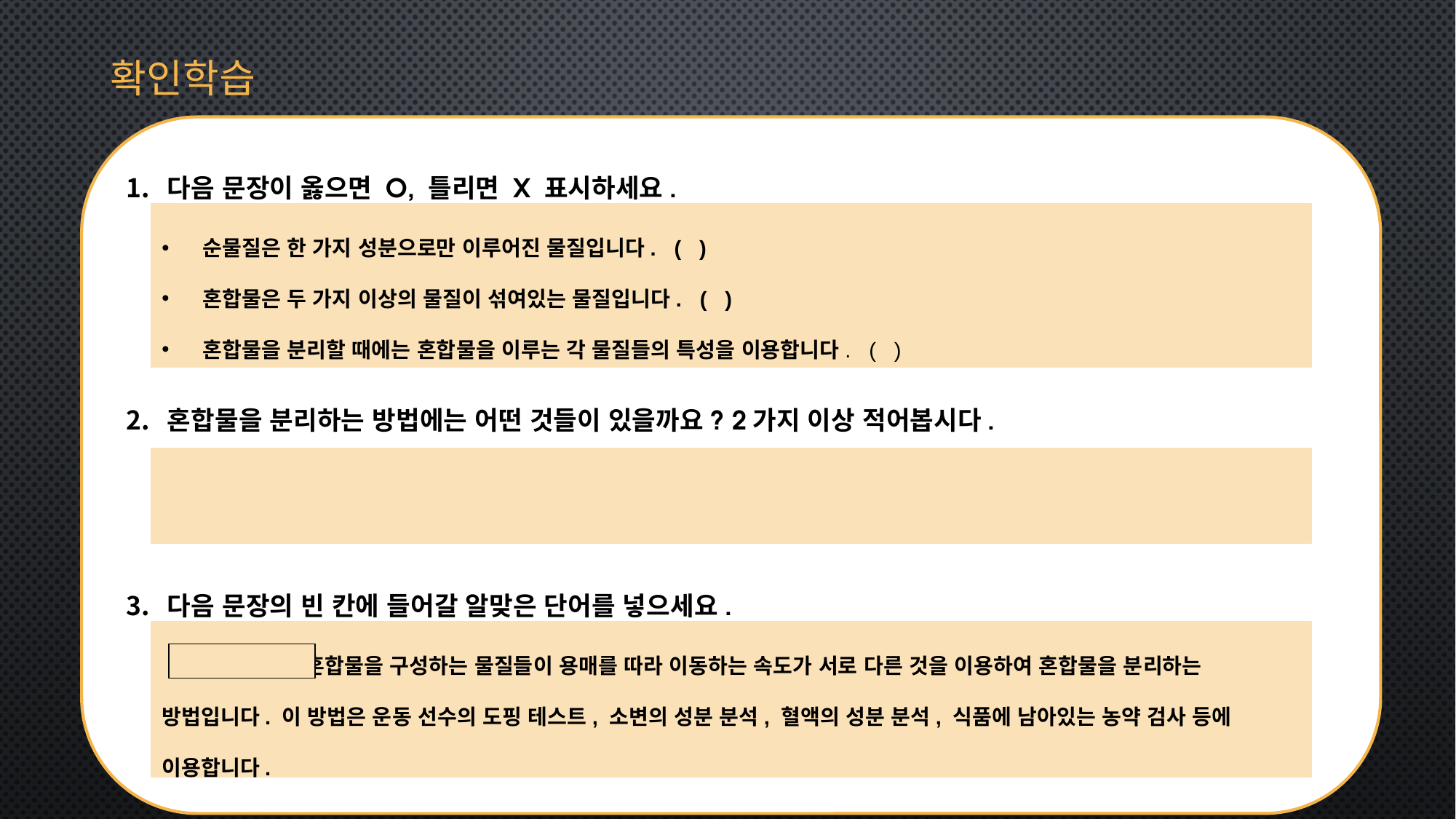

확인학습
다음 문장이 옳으면 O, 틀리면 X 표시하세요.

혼합물을 분리하는 방법에는 어떤 것들이 있을까요? 2가지 이상 적어봅시다.

다음 문장의 빈 칸에 들어갈 알맞은 단어를 넣으세요.

순물질은 한 가지 성분으로만 이루어진 물질입니다.   (   )
혼합물은 두 가지 이상의 물질이 섞여있는 물질입니다.   (   )
혼합물을 분리할 때에는 혼합물을 이루는 각 물질들의 특성을 이용합니다.   (   )

                       는 혼합물을 구성하는 물질들이 용매를 따라 이동하는 속도가 서로 다른 것을 이용하여 혼합물을 분리하는 방법입니다. 이 방법은 운동 선수의 도핑 테스트, 소변의 성분 분석, 혈액의 성분 분석, 식품에 남아있는 농약 검사 등에 이용합니다.